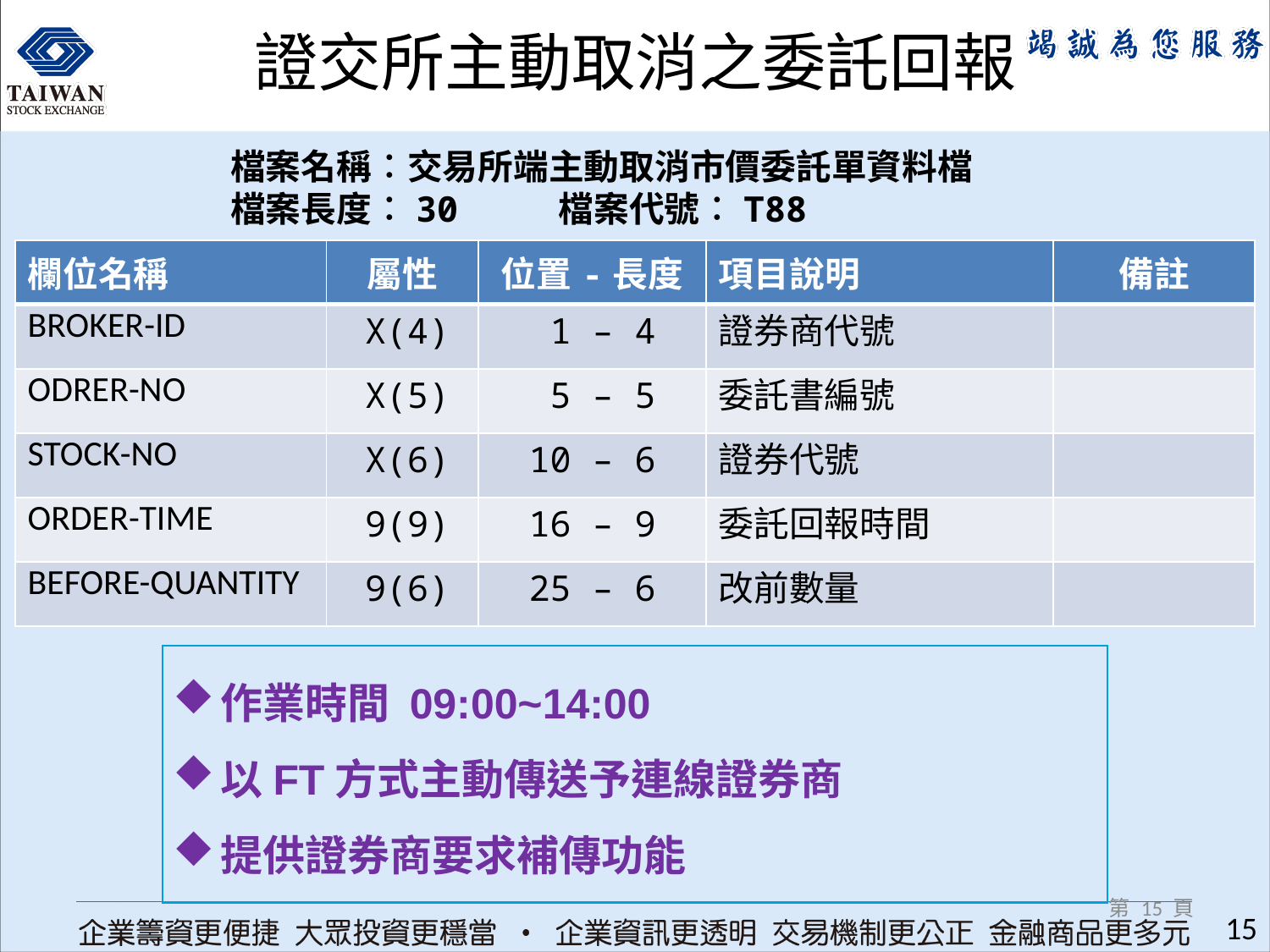

# 證交所主動取消之委託回報
檔案名稱︰交易所端主動取消市價委託單資料檔
檔案長度︰30 　　檔案代號︰T88
| 欄位名稱 | 屬性 | 位置-長度 | 項目說明 | 備註 |
| --- | --- | --- | --- | --- |
| BROKER-ID | X(4) | 1 – 4 | 證券商代號 |  |
| ODRER-NO | X(5) | 5 – 5 | 委託書編號 |  |
| STOCK-NO | X(6) | 10 – 6 | 證券代號 |  |
| ORDER-TIME | 9(9) | 16 – 9 | 委託回報時間 |  |
| BEFORE-QUANTITY | 9(6) | 25 – 6 | 改前數量 |  |
作業時間 09:00~14:00
以FT方式主動傳送予連線證券商
提供證券商要求補傳功能
第 15 頁